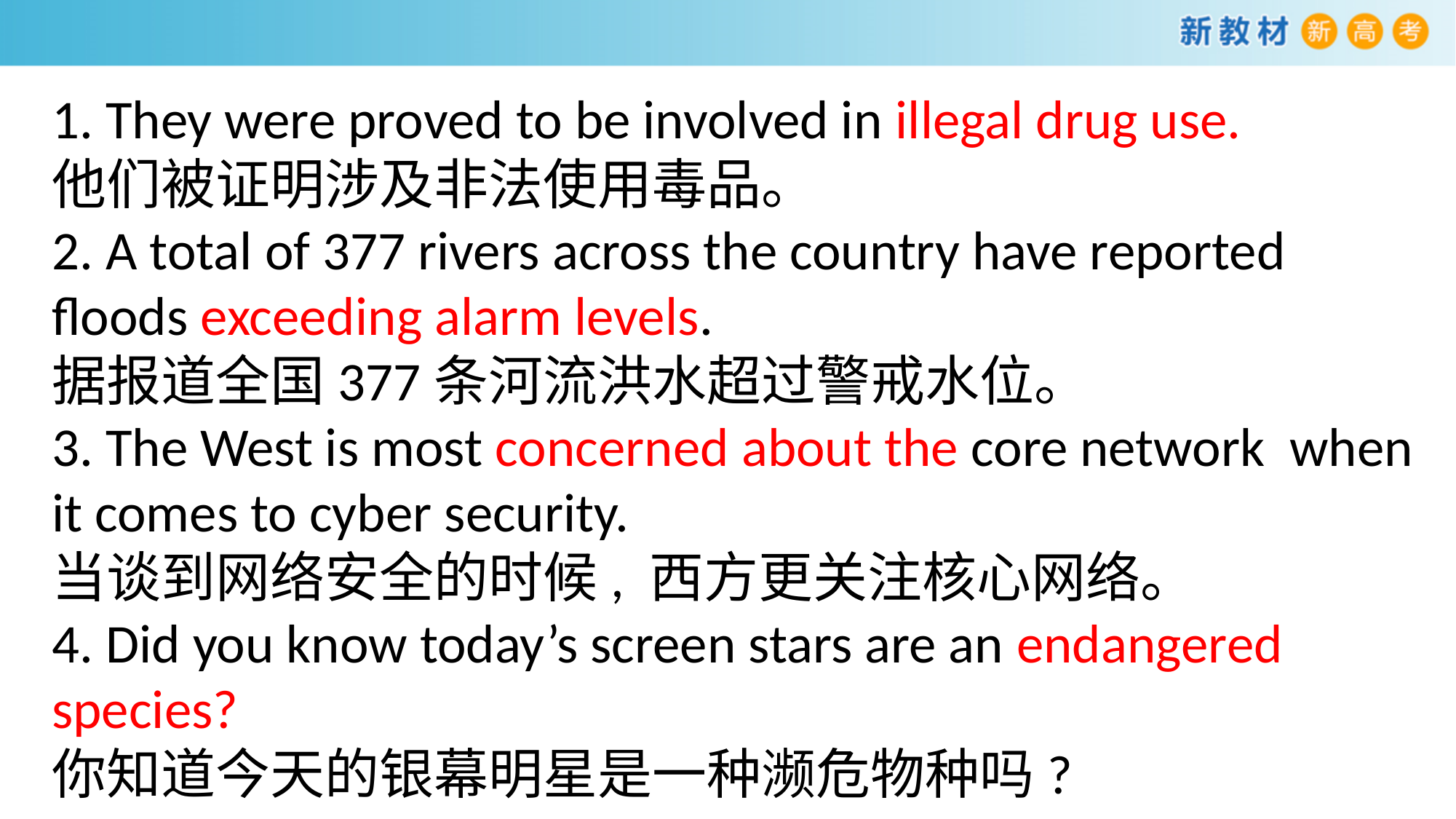

1. They were proved to be involved in illegal drug use.
他们被证明涉及非法使用毒品。
2. A total of 377 rivers across the country have reported floods exceeding alarm levels.
据报道全国377条河流洪水超过警戒水位。
3. The West is most concerned about the core network  when it comes to cyber security.
当谈到网络安全的时候, 西方更关注核心网络。
4. Did you know today’s screen stars are an endangered species?
你知道今天的银幕明星是一种濒危物种吗?